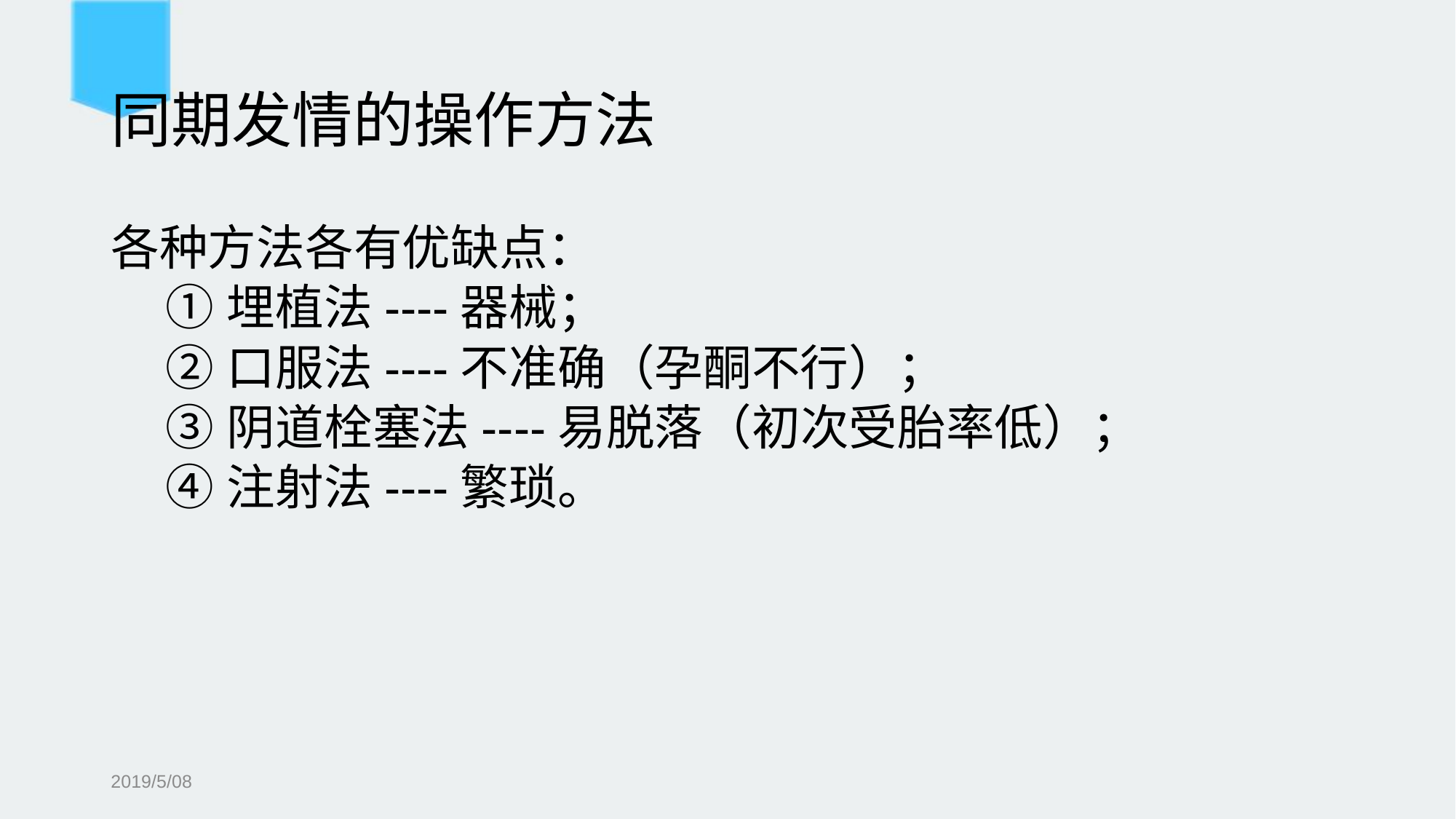

# 同期发情的操作方法
各种方法各有优缺点：
埋植法----器械；
口服法----不准确（孕酮不行）；
阴道栓塞法----易脱落（初次受胎率低）；
注射法----繁琐。
2019/5/08